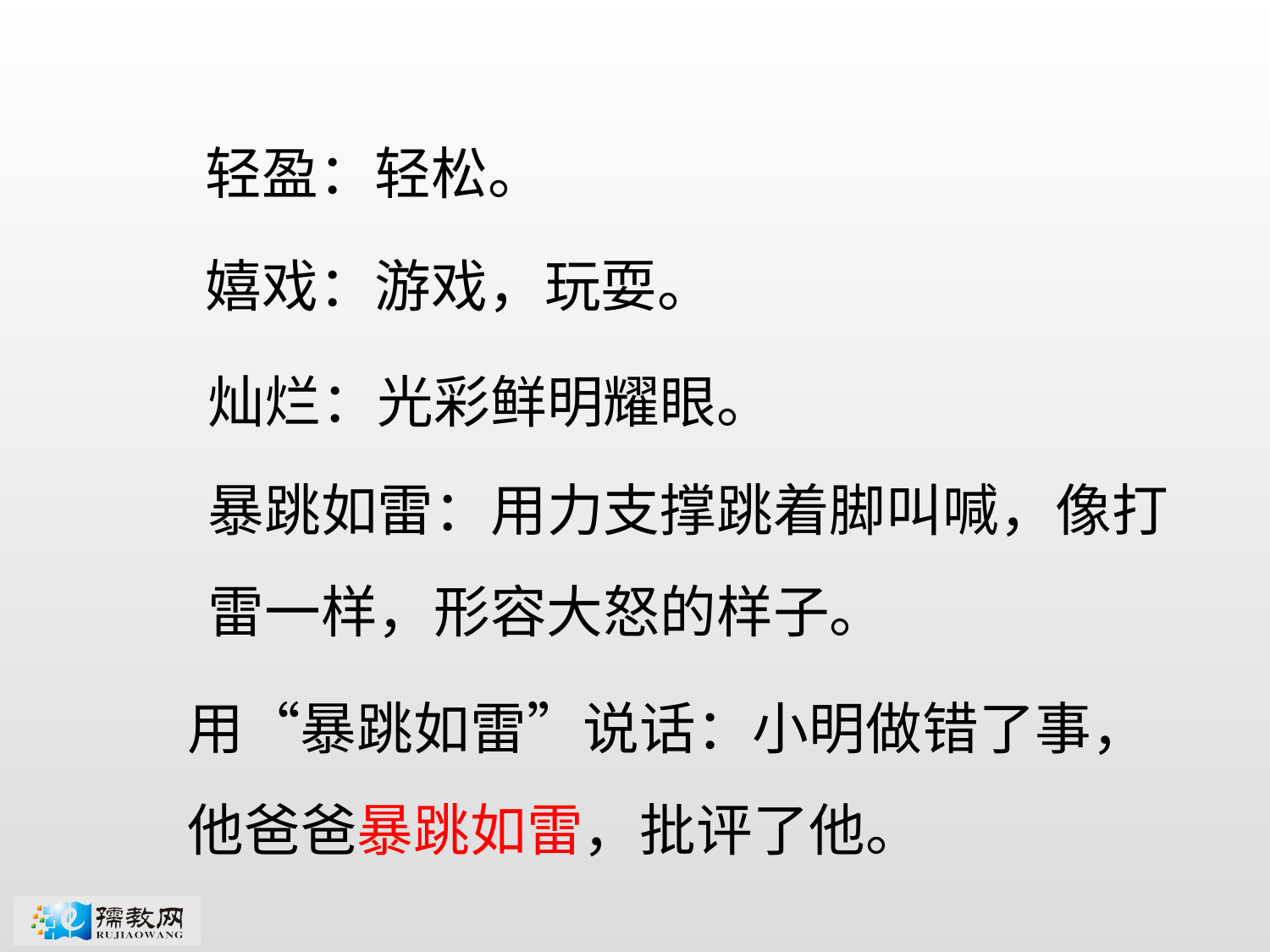

轻盈：轻松。
嬉戏：游戏，玩耍。
灿烂：光彩鲜明耀眼。

暴跳如雷：用力支撑跳着脚叫喊，像打雷一样，形容大怒的样子。
用“暴跳如雷”说话：小明做错了事，
他爸爸暴跳如雷，批评了他。